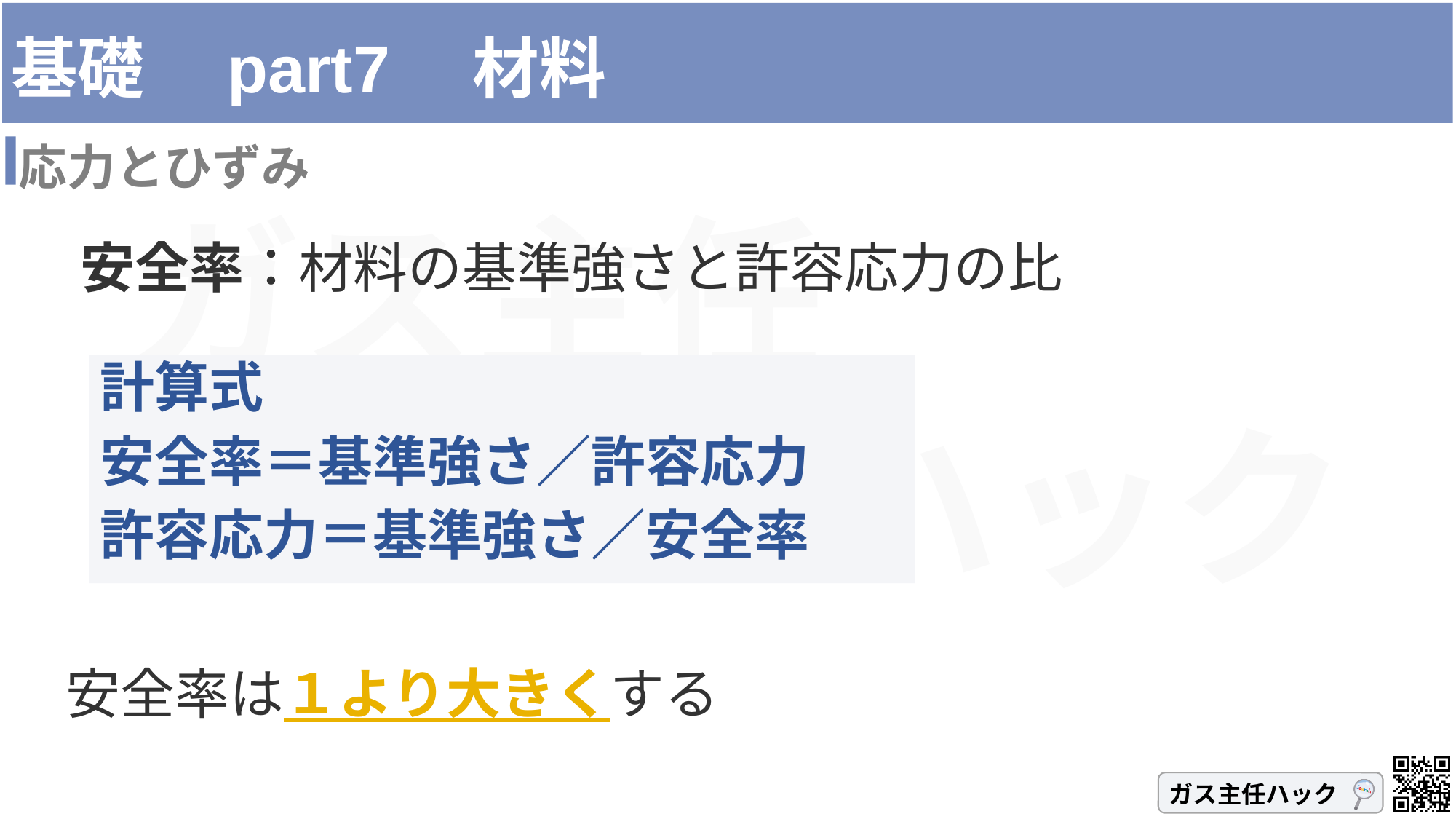

# 基礎　part7　材料
応力とひずみ

安全率：材料の基準強さと許容応力の比
計算式
安全率＝基準強さ／許容応力
許容応力＝基準強さ／安全率
安全率は１より大きくする